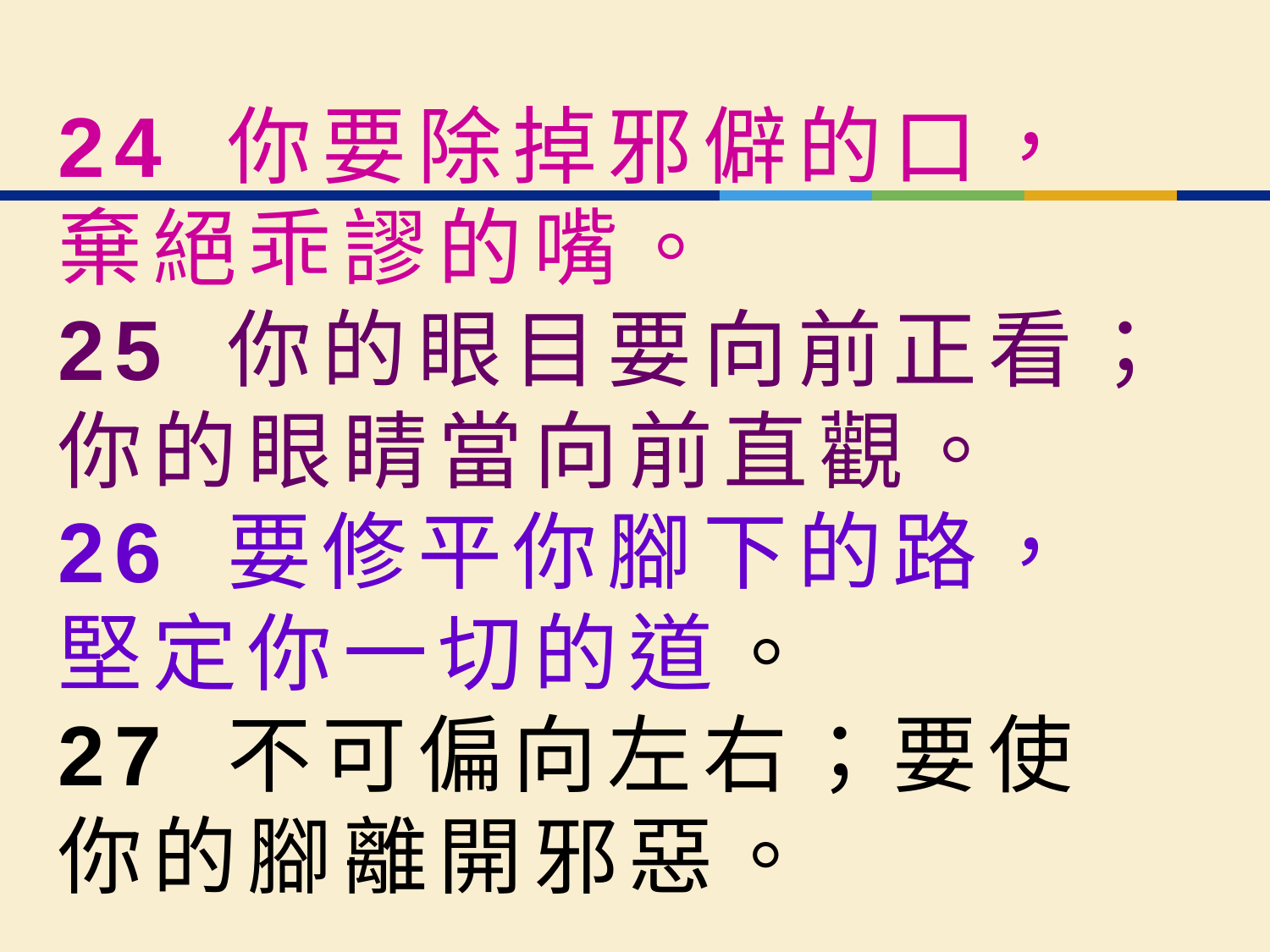

24 你要除掉邪僻的口，棄絕乖謬的嘴。
25 你的眼目要向前正看；你的眼睛當向前直觀。
26 要修平你腳下的路，堅定你一切的道。
27 不可偏向左右；要使你的腳離開邪惡。